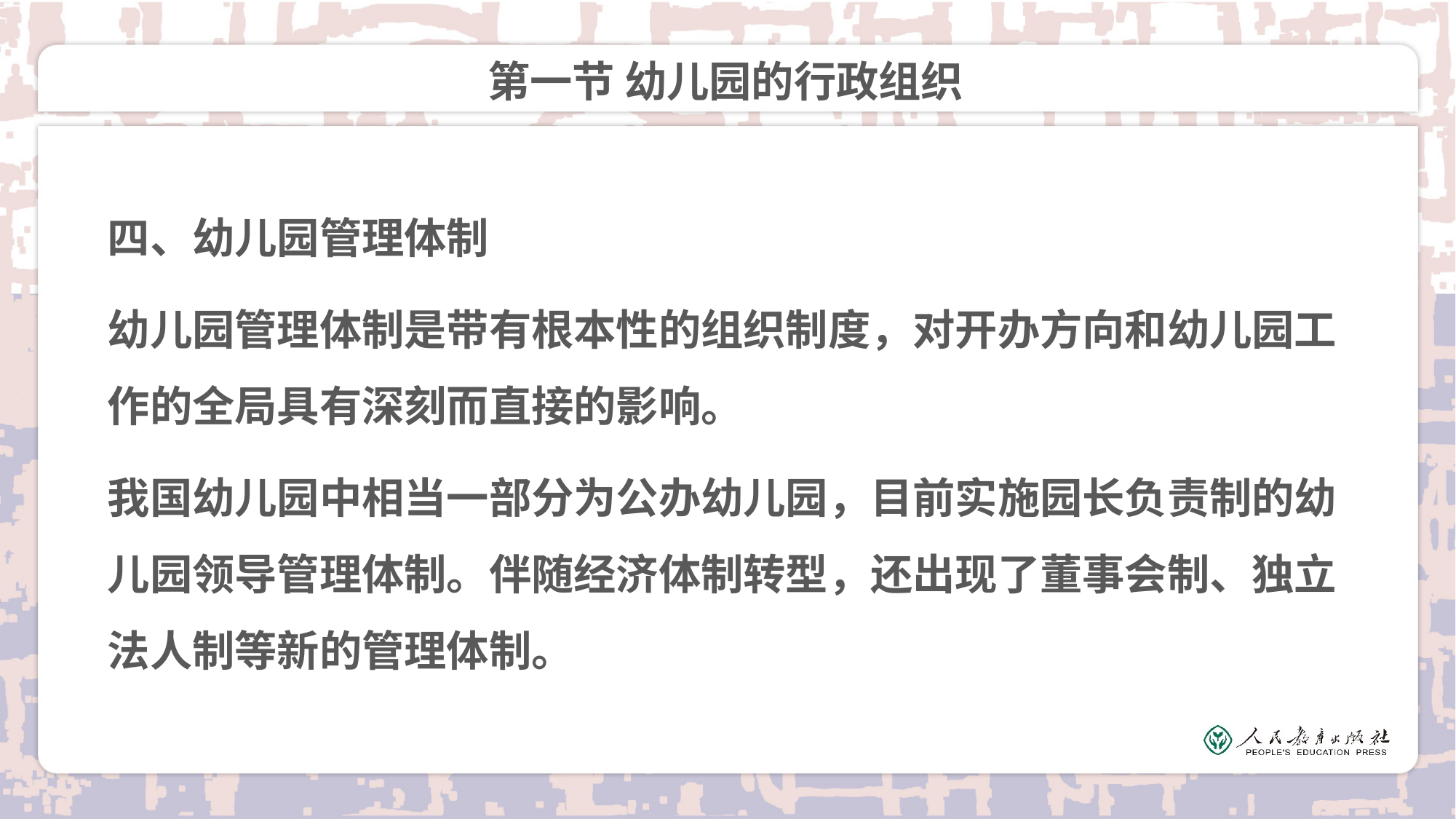

# 第一节 幼儿园的行政组织
四、幼儿园管理体制
幼儿园管理体制是带有根本性的组织制度，对开办方向和幼儿园工作的全局具有深刻而直接的影响。
我国幼儿园中相当一部分为公办幼儿园，目前实施园长负责制的幼儿园领导管理体制。伴随经济体制转型，还出现了董事会制、独立法人制等新的管理体制。